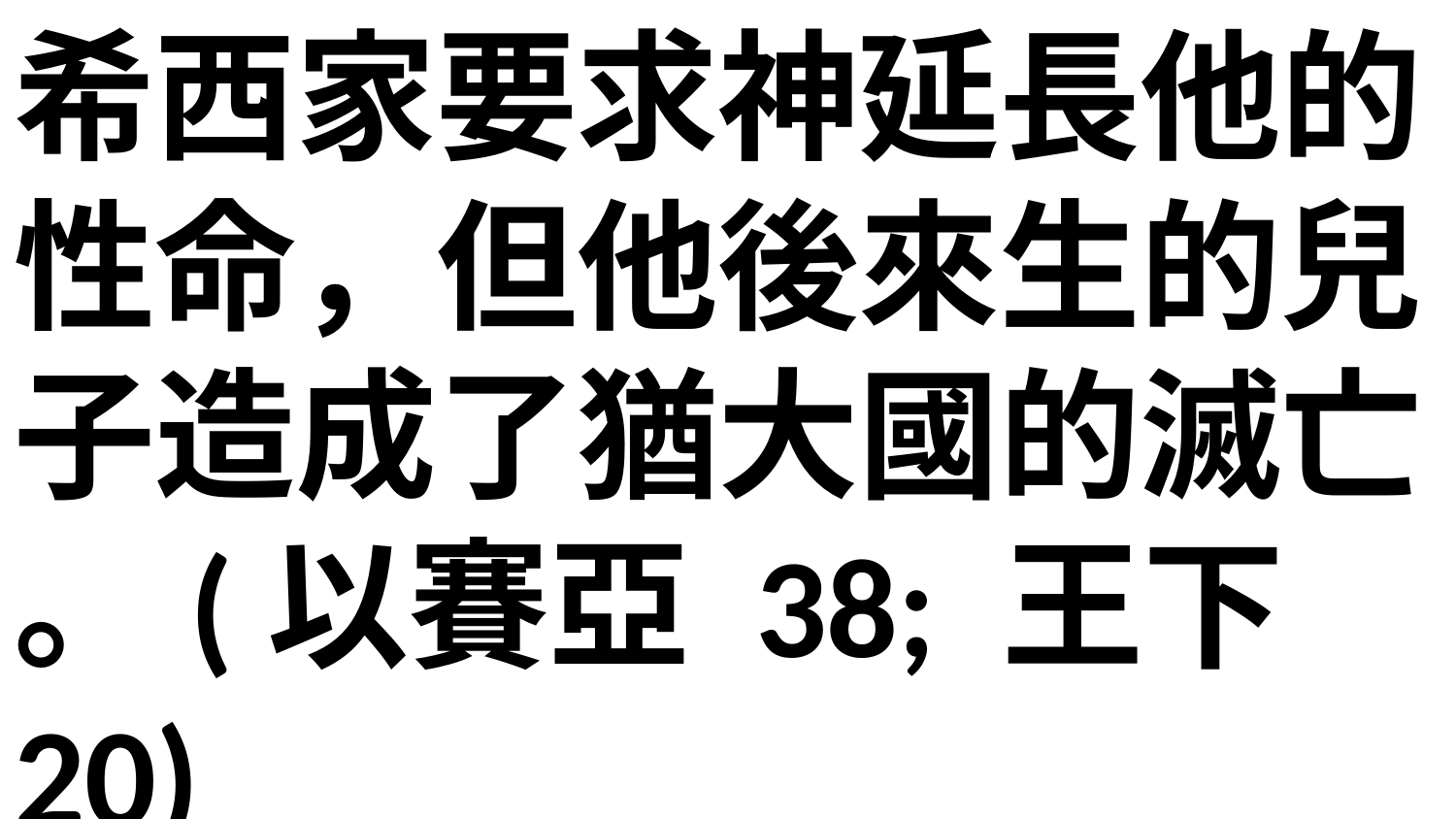

希西家要求神延長他的性命，但他後來生的兒子造成了猶大國的滅亡
。(以賽亞 38; 王下 20)